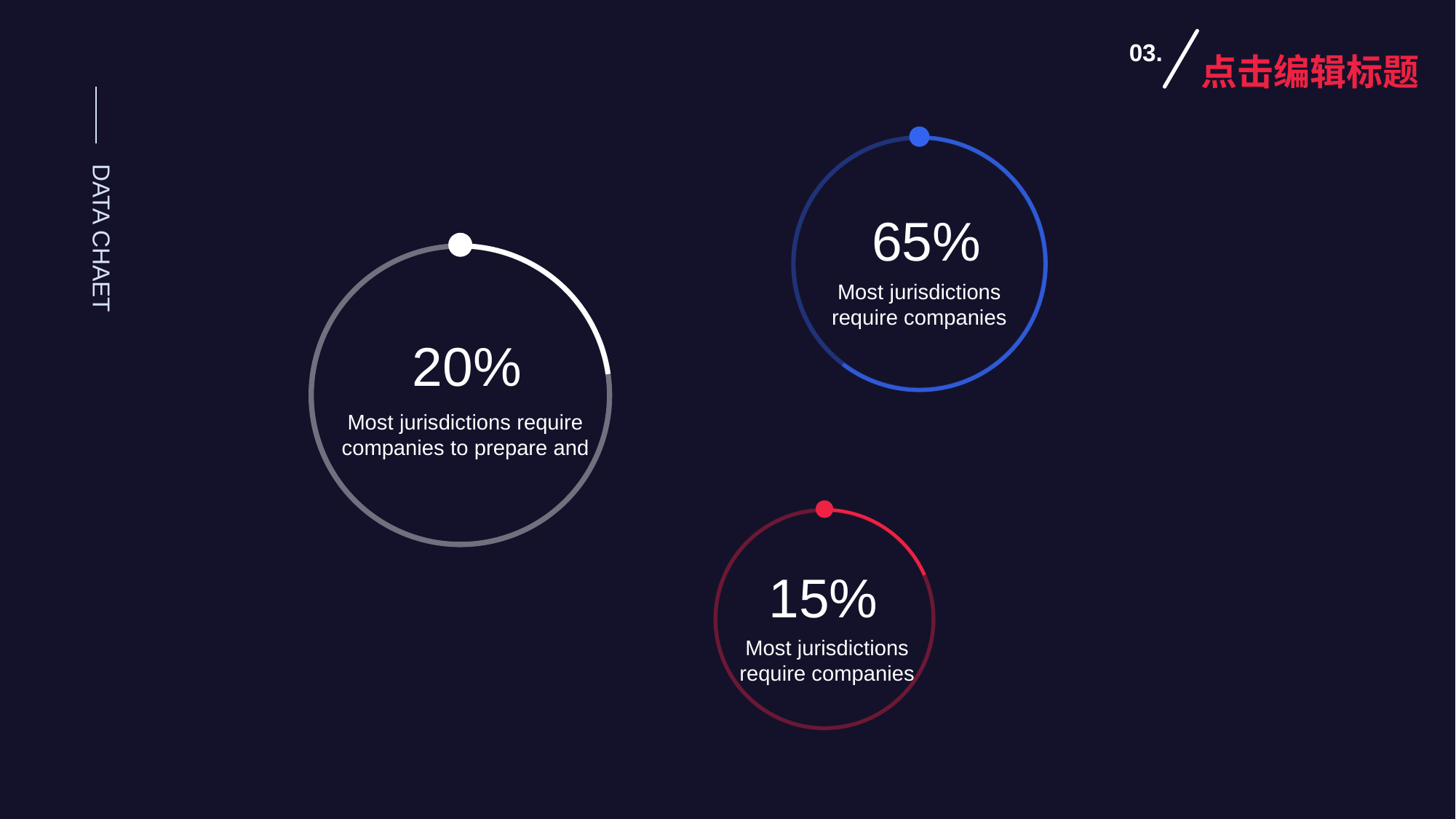

03.
点击编辑标题
DATA CHAET

65%

Most jurisdictions require companies
20%
Most jurisdictions require companies to prepare and

15%
Most jurisdictions require companies